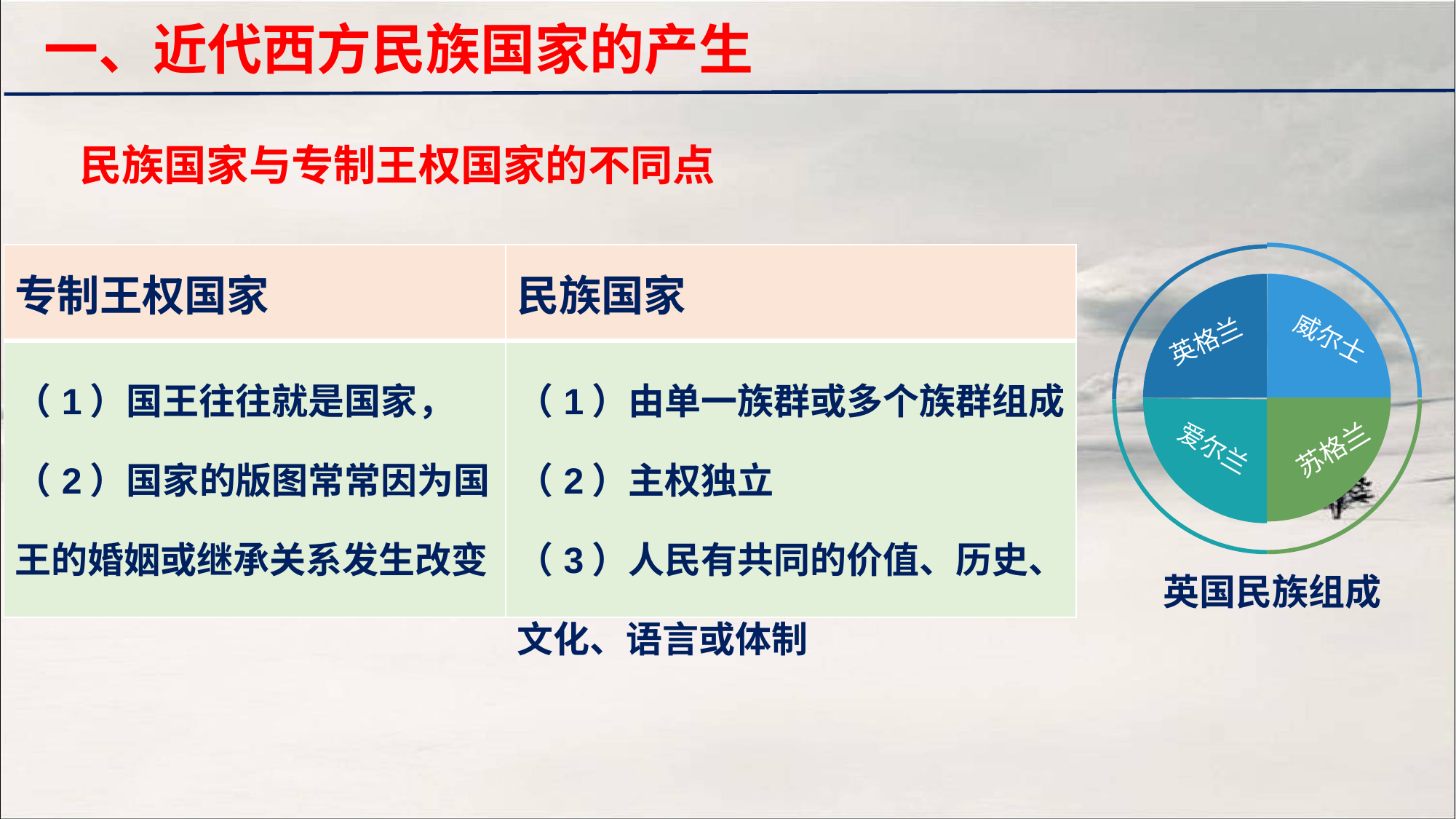

一、近代西方民族国家的产生
民族国家与专制王权国家的不同点
| 专制王权国家 | 民族国家 |
| --- | --- |
| （1）国王往往就是国家， （2）国家的版图常常因为国王的婚姻或继承关系发生改变 | （1）由单一族群或多个族群组成 （2）主权独立 （3）人民有共同的价值、历史、文化、语言或体制 |

威尔士
英格兰
爱尔兰

苏格兰

英国民族组成